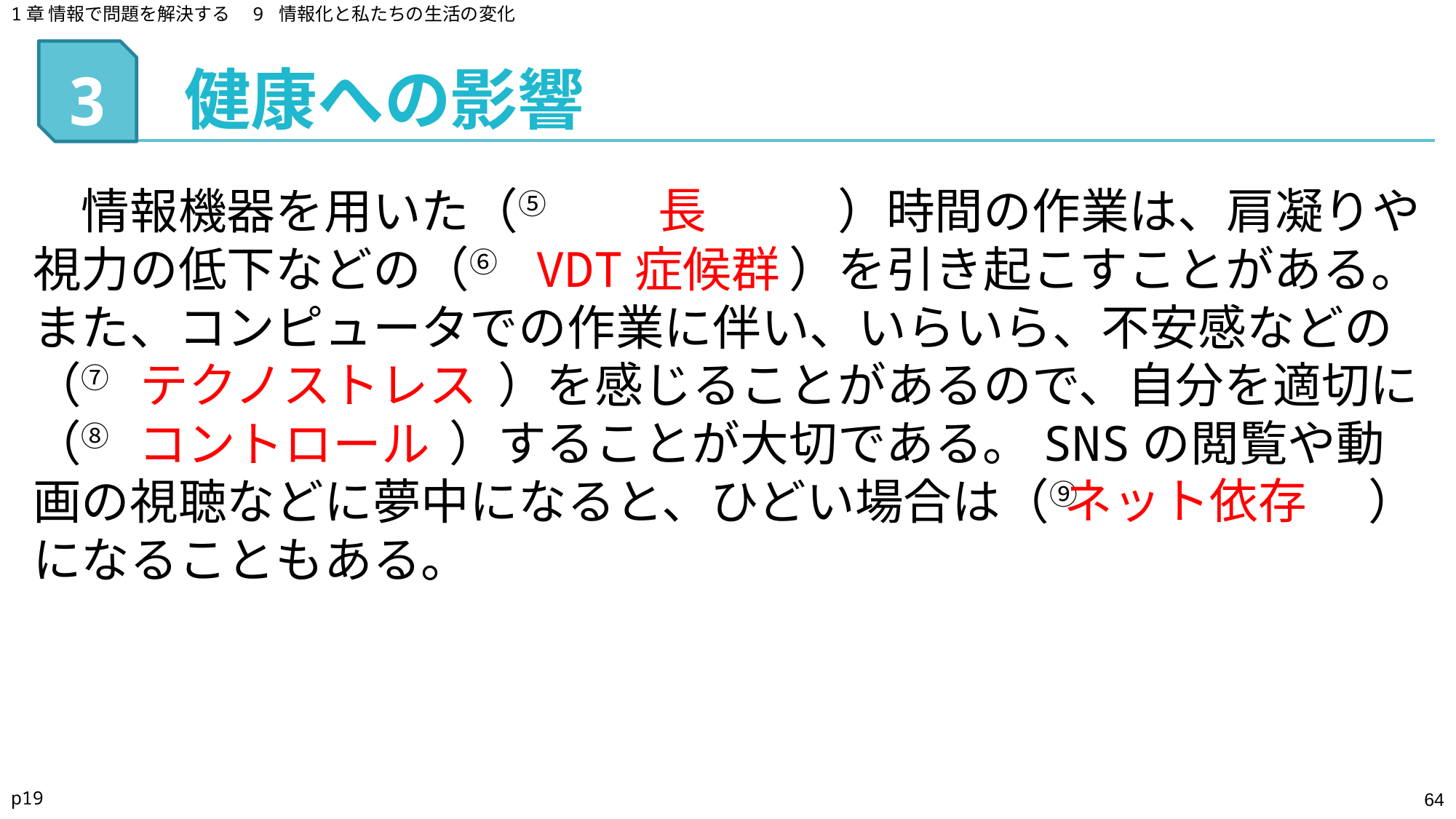

1章 情報で問題を解決する　9 情報化と私たちの生活の変化
健康への影響
# 3
　情報機器を用いた（⑤　　　　　　）時間の作業は、肩凝りや視力の低下などの（⑥　　　　　　）を引き起こすことがある。また、コンピュータでの作業に伴い、いらいら、不安感などの（⑦　　　　　　　　）を感じることがあるので、自分を適切に（⑧　　　　　　　）することが大切である。SNSの閲覧や動画の視聴などに夢中になると、ひどい場合は（⑨　　　　　　）になることもある。
長
VDT症候群
テクノストレス
コントロール
ネット依存
p19
64